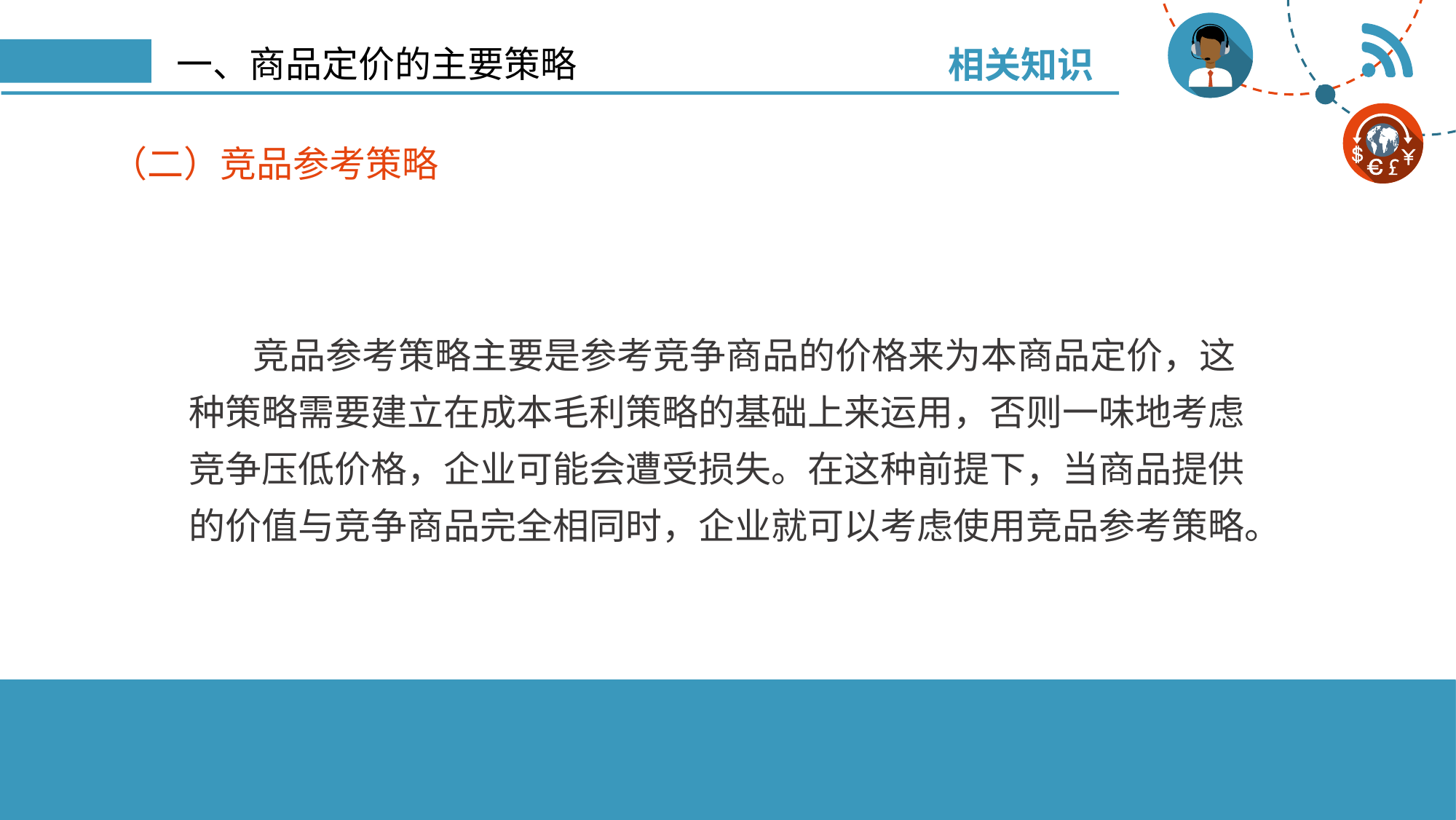

相关知识
# 一、商品定价的主要策略
（二）竞品参考策略
竞品参考策略主要是参考竞争商品的价格来为本商品定价，这种策略需要建立在成本毛利策略的基础上来运用，否则一味地考虑竞争压低价格，企业可能会遭受损失。在这种前提下，当商品提供的价值与竞争商品完全相同时，企业就可以考虑使用竞品参考策略。